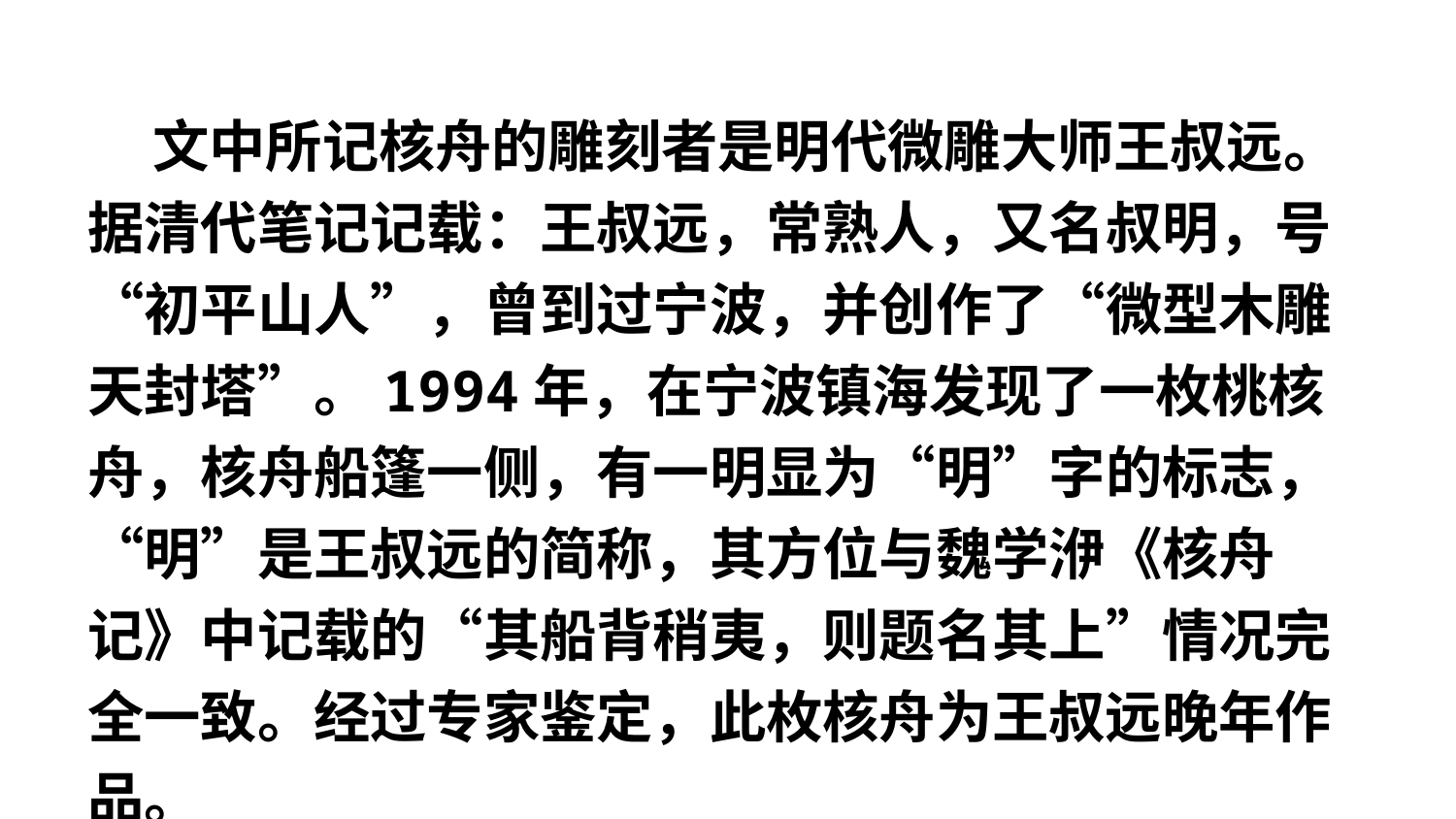

文中所记核舟的雕刻者是明代微雕大师王叔远。据清代笔记记载：王叔远，常熟人，又名叔明，号“初平山人”，曾到过宁波，并创作了“微型木雕天封塔”。1994年，在宁波镇海发现了一枚桃核舟，核舟船篷一侧，有一明显为“明”字的标志，“明”是王叔远的简称，其方位与魏学洢《核舟记》中记载的“其船背稍夷，则题名其上”情况完全一致。经过专家鉴定，此枚核舟为王叔远晚年作品。